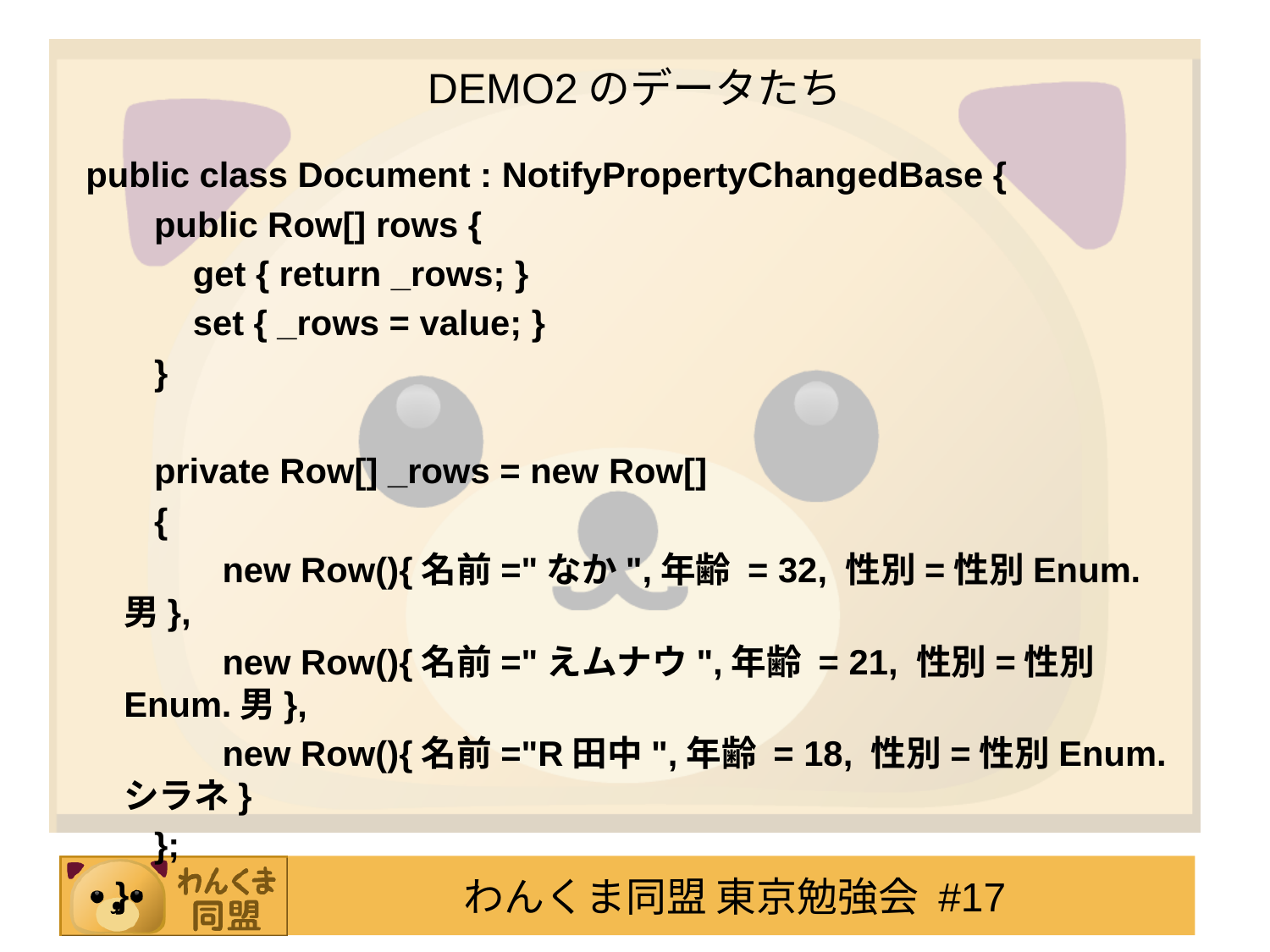

# DEMO2のデータたち
 public class Document : NotifyPropertyChangedBase {
        public Row[] rows {
            get { return _rows; }
            set { _rows = value; }
        }

        private Row[] _rows = new Row[]
        {
               new Row(){名前="なか",年齢 = 32, 性別=性別Enum.男},
               new Row(){名前="えムナウ",年齢 = 21, 性別=性別Enum.男},
               new Row(){名前="R田中",年齢 = 18, 性別=性別Enum.シラネ}
        };
    }